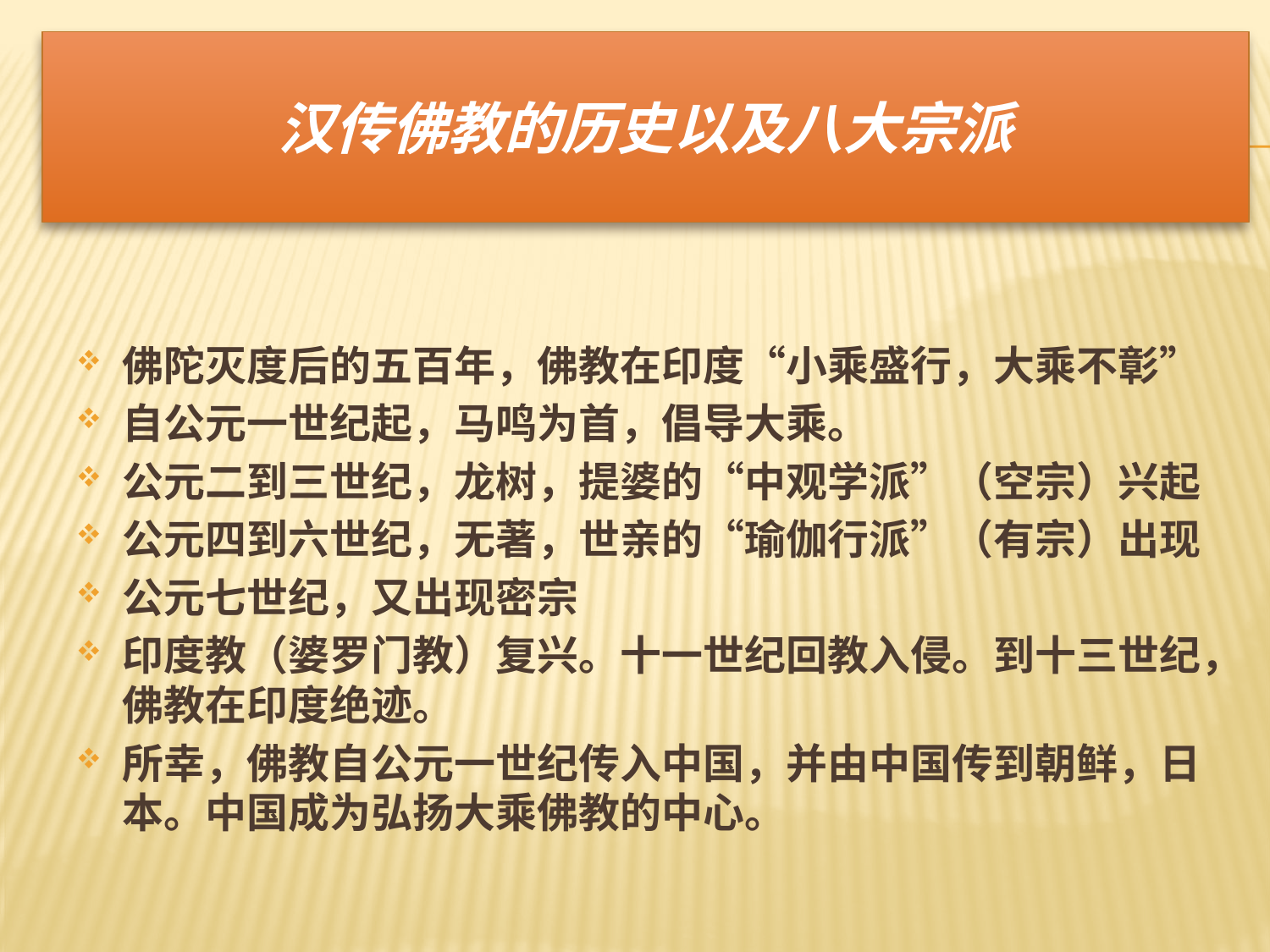

# 汉传佛教的历史以及八大宗派

佛陀灭度后的五百年，佛教在印度“小乘盛行，大乘不彰”
自公元一世纪起，马鸣为首，倡导大乘。
公元二到三世纪，龙树，提婆的“中观学派”（空宗）兴起
公元四到六世纪，无著，世亲的“瑜伽行派”（有宗）出现
公元七世纪，又出现密宗
印度教（婆罗门教）复兴。十一世纪回教入侵。到十三世纪，佛教在印度绝迹。
所幸，佛教自公元一世纪传入中国，并由中国传到朝鲜，日本。中国成为弘扬大乘佛教的中心。